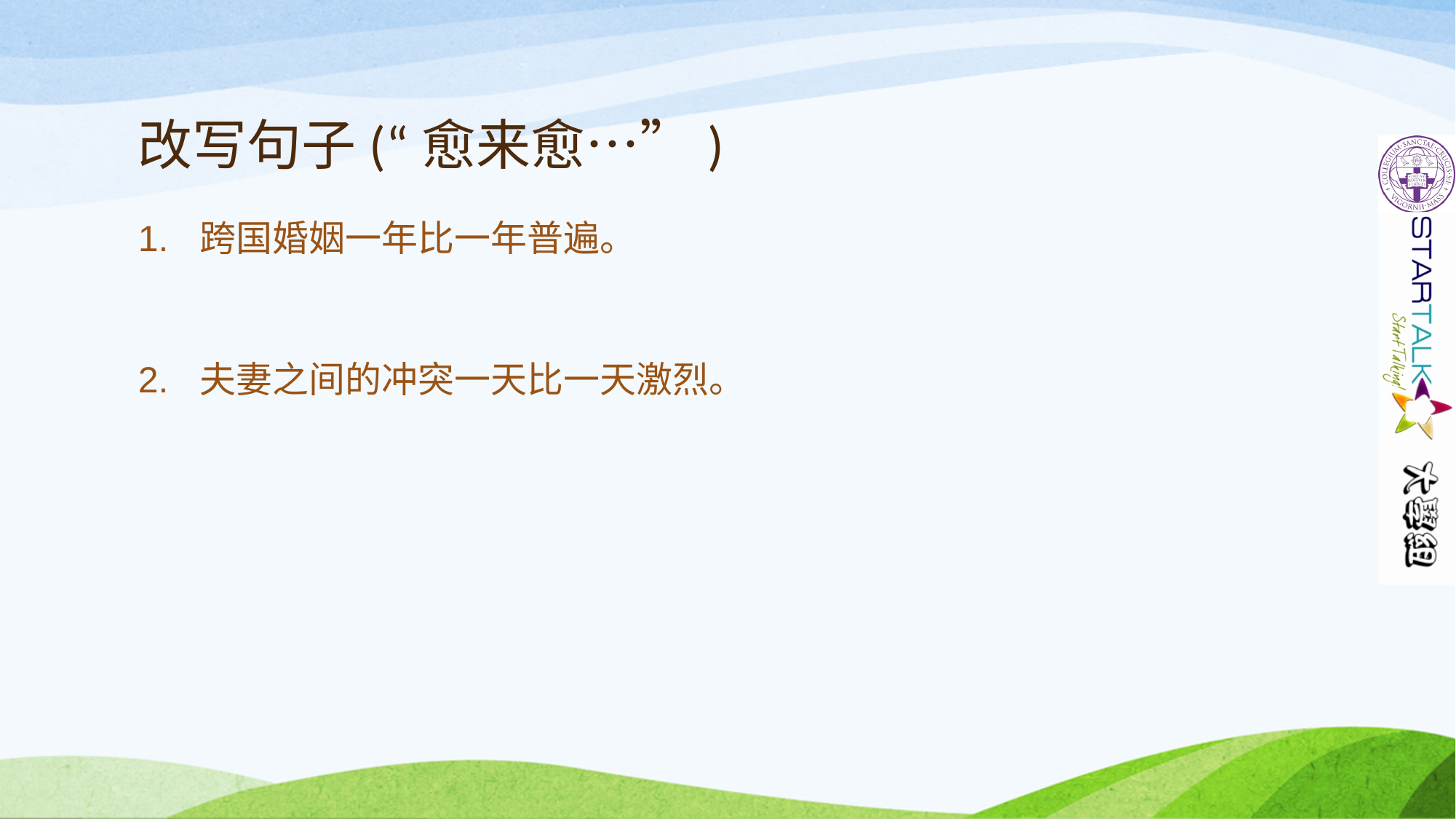

# 改写句子(“愈来愈…”)
跨国婚姻一年比一年普遍。

夫妻之间的冲突一天比一天激烈。